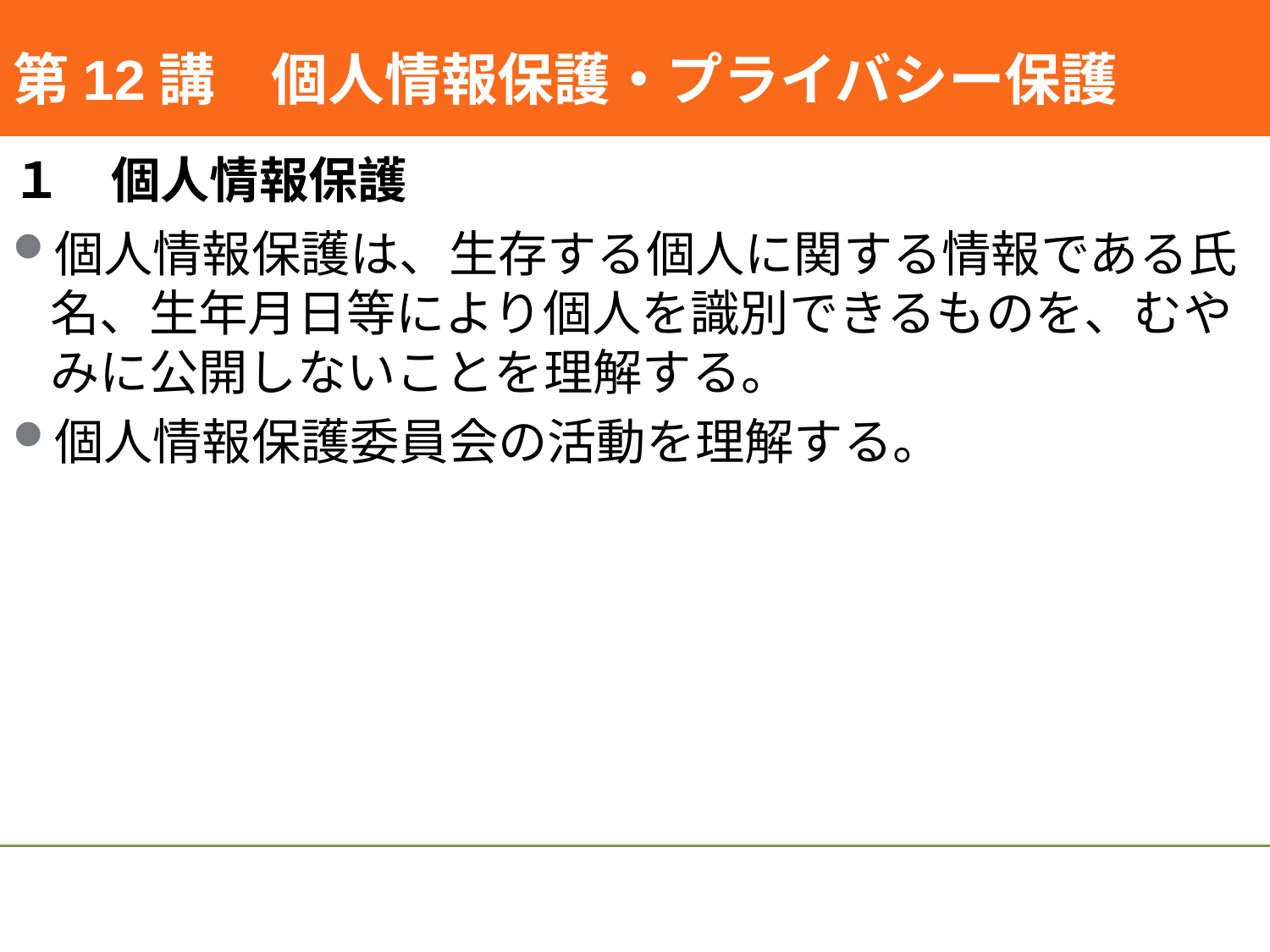

#
第12講　個人情報保護・プライバシー保護
１　個人情報保護
個人情報保護は、生存する個人に関する情報である氏名、生年月日等により個人を識別できるものを、むやみに公開しないことを理解する。
個人情報保護委員会の活動を理解する。